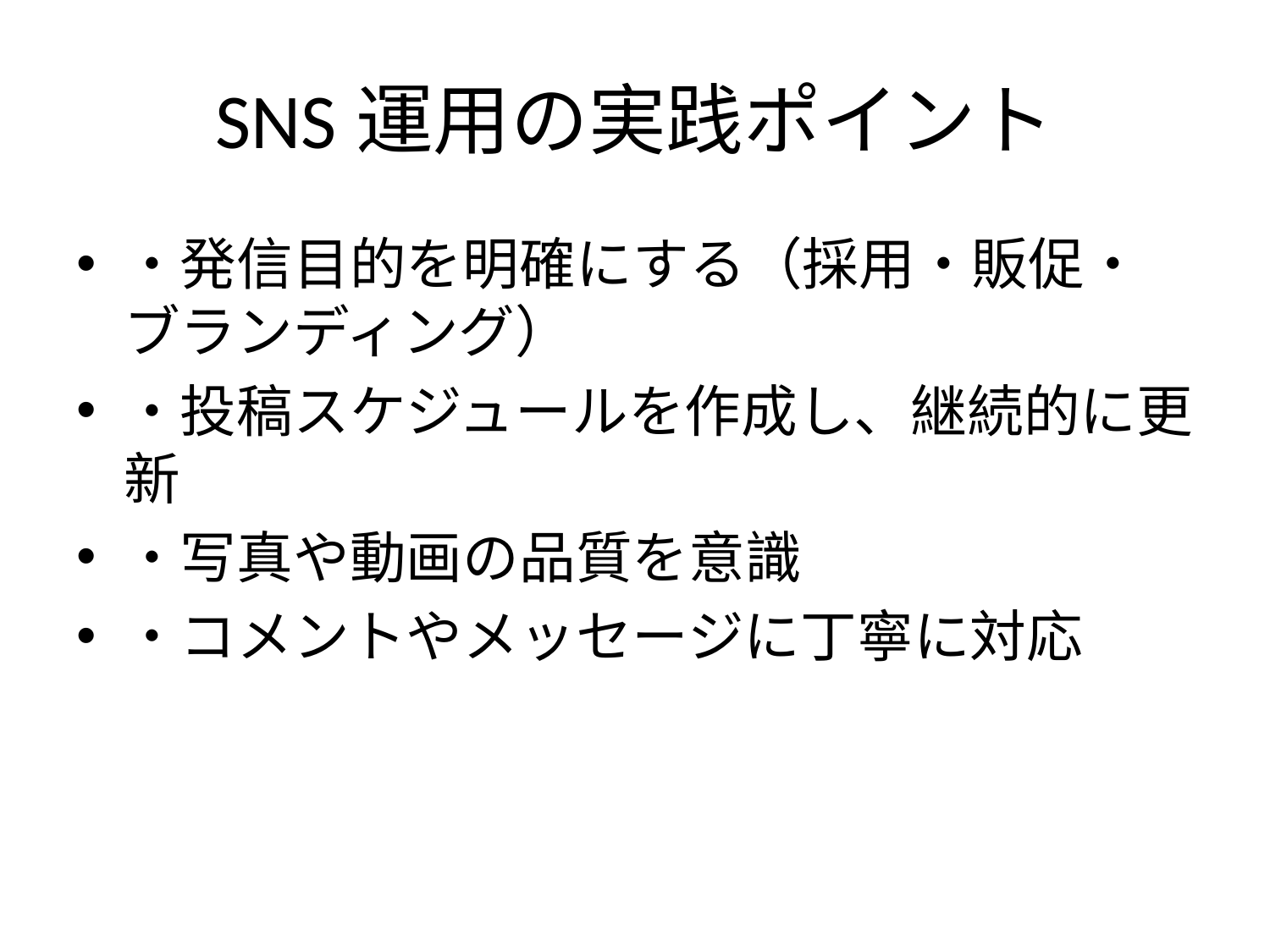

# SNS運用の実践ポイント
・発信目的を明確にする（採用・販促・ブランディング）
・投稿スケジュールを作成し、継続的に更新
・写真や動画の品質を意識
・コメントやメッセージに丁寧に対応